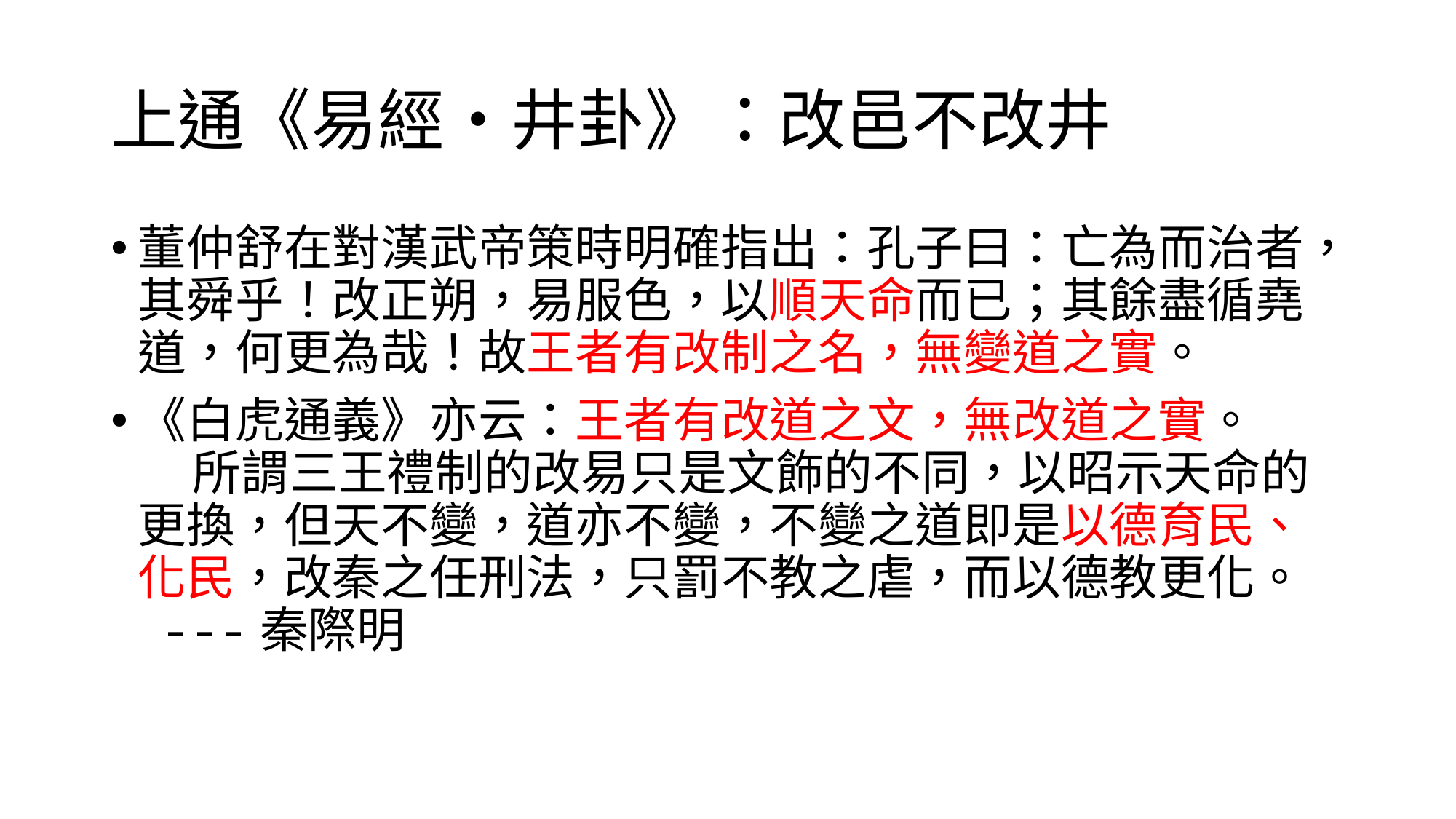

# 上通《易經•井卦》：改邑不改井
董仲舒在對漢武帝策時明確指出：孔子曰：亡為而治者，其舜乎！改正朔，易服色，以順天命而已；其餘盡循堯道，何更為哉！故王者有改制之名，無變道之實。
《白虎通義》亦云：王者有改道之文，無改道之實。              所謂三王禮制的改易只是文飾的不同，以昭示天命的更換，但天不變，道亦不變，不變之道即是以德育民、化民，改秦之任刑法，只罰不教之虐，而以德教更化。   ---秦際明